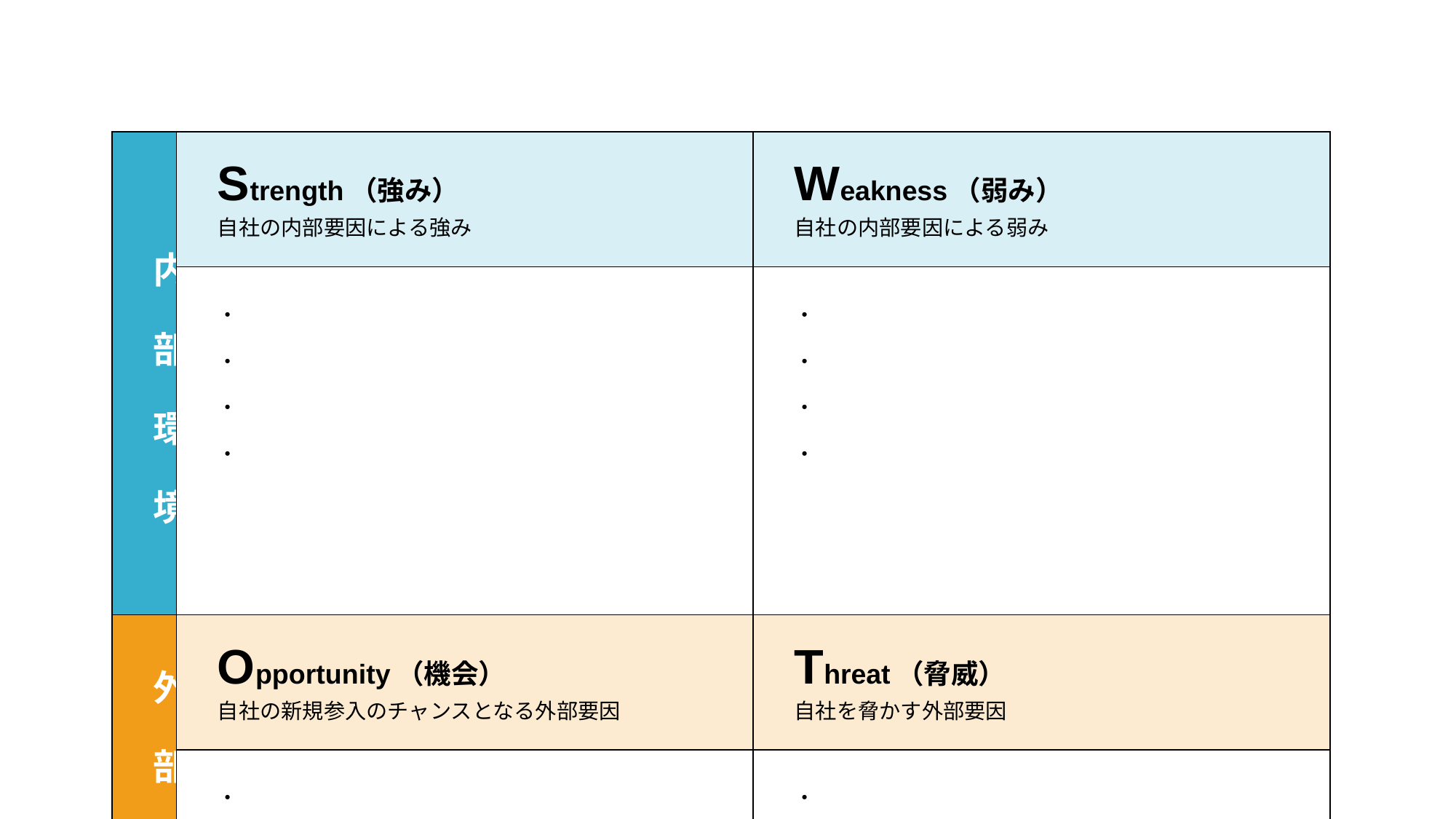

| 内部環境 | Strength（強み） 自社の内部要因による強み | Weakness（弱み） 自社の内部要因による弱み |
| --- | --- | --- |
|  | ・ ・ ・ ・ | ・ ・ ・ ・ |
| 外部環境 | Opportunity（機会） 自社の新規参入のチャンスとなる外部要因 | Threat（脅威） 自社を脅かす外部要因 |
|  | ・ ・ ・ ・ | ・ ・ ・ ・ |